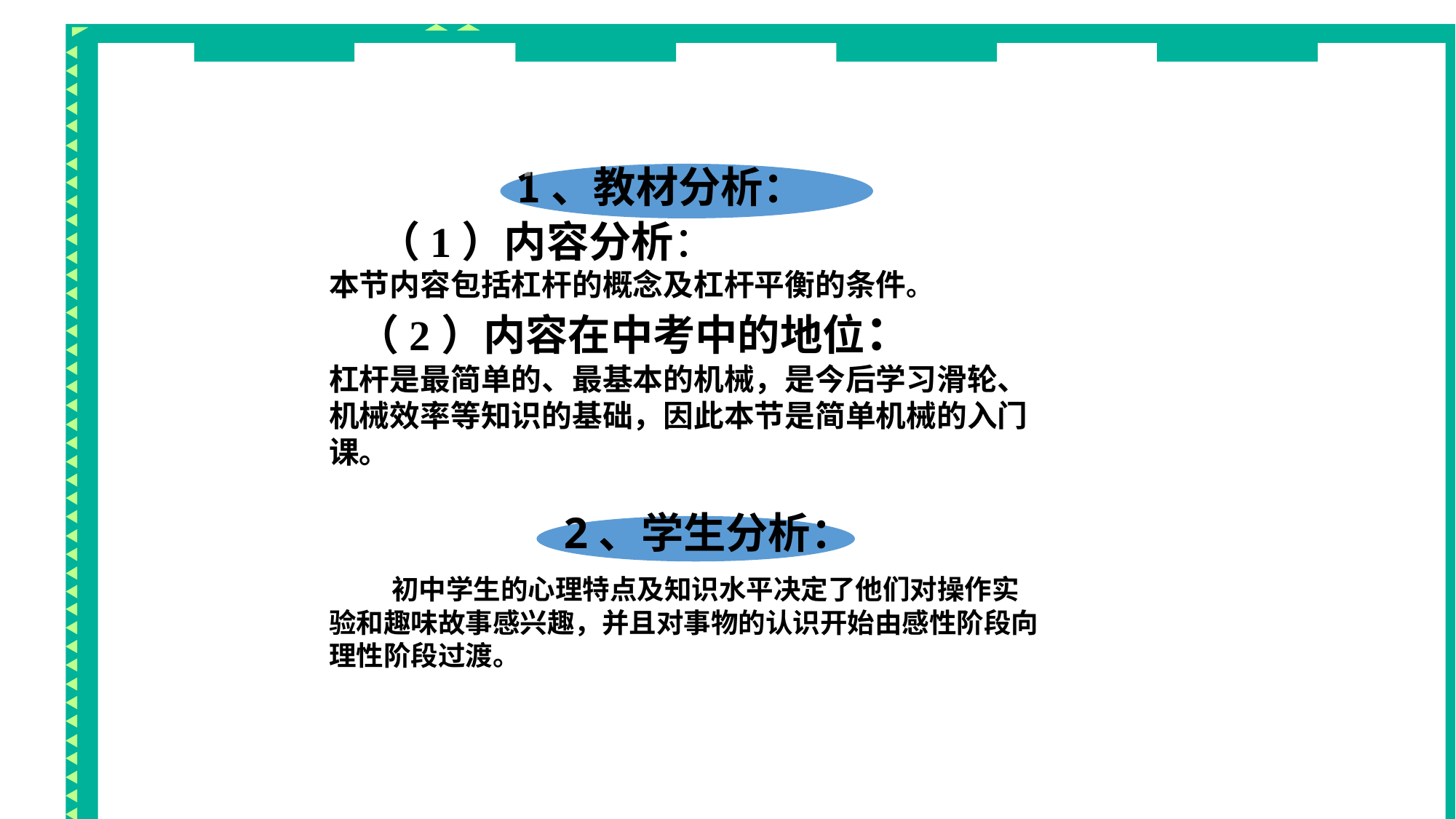

教学分析
1、教材分析：

      （1）内容分析：
本节内容包括杠杆的概念及杠杆平衡的条件。
   （2）内容在中考中的地位：
杠杆是最简单的、最基本的机械，是今后学习滑轮、机械效率等知识的基础，因此本节是简单机械的入门课。
2、学生分析：

        初中学生的心理特点及知识水平决定了他们对操作实验和趣味故事感兴趣，并且对事物的认识开始由感性阶段向理性阶段过渡。